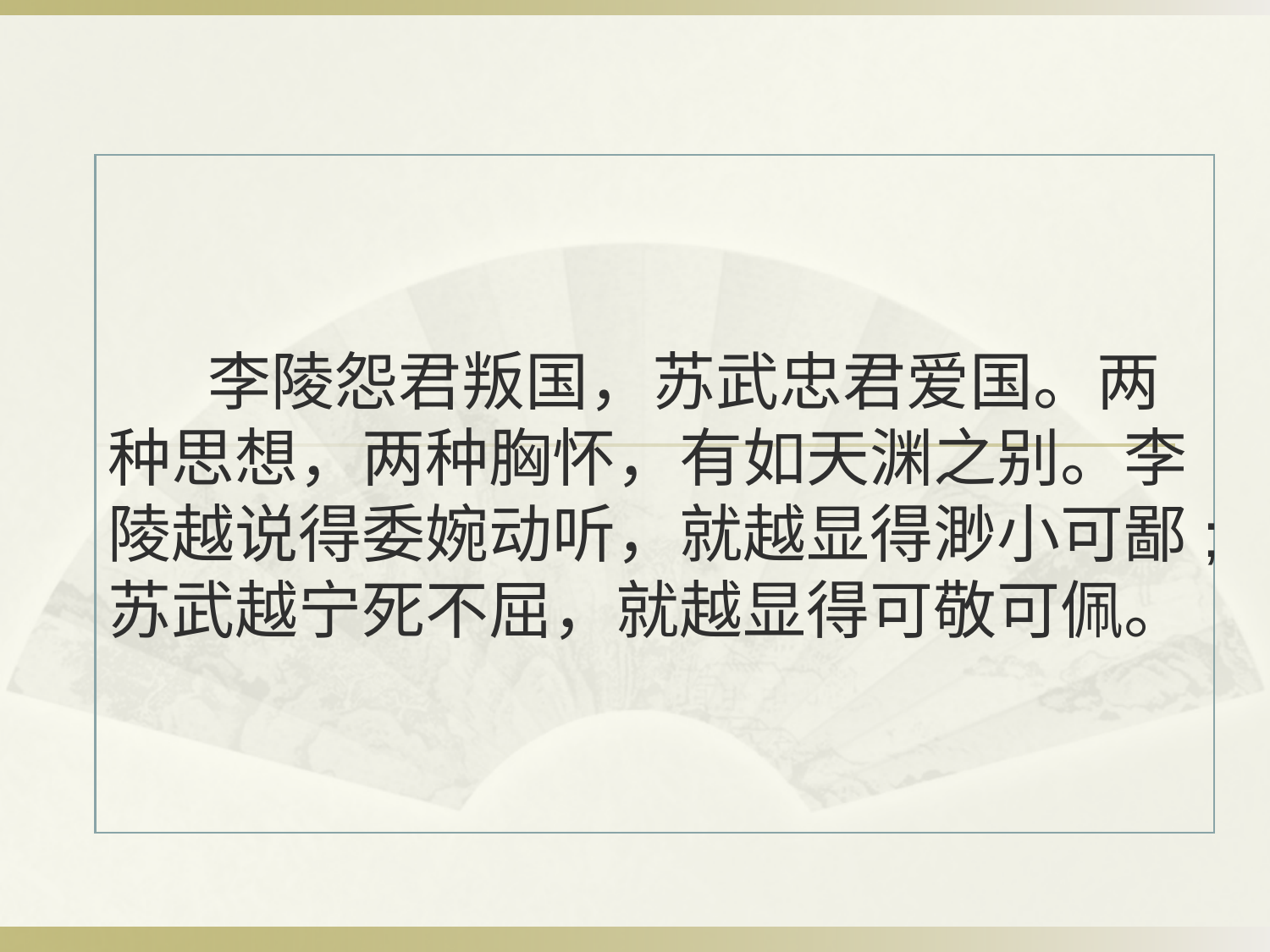

# 李陵怨君叛国，苏武忠君爱国。两种思想，两种胸怀，有如天渊之别。李陵越说得委婉动听，就越显得渺小可鄙;苏武越宁死不屈，就越显得可敬可佩。